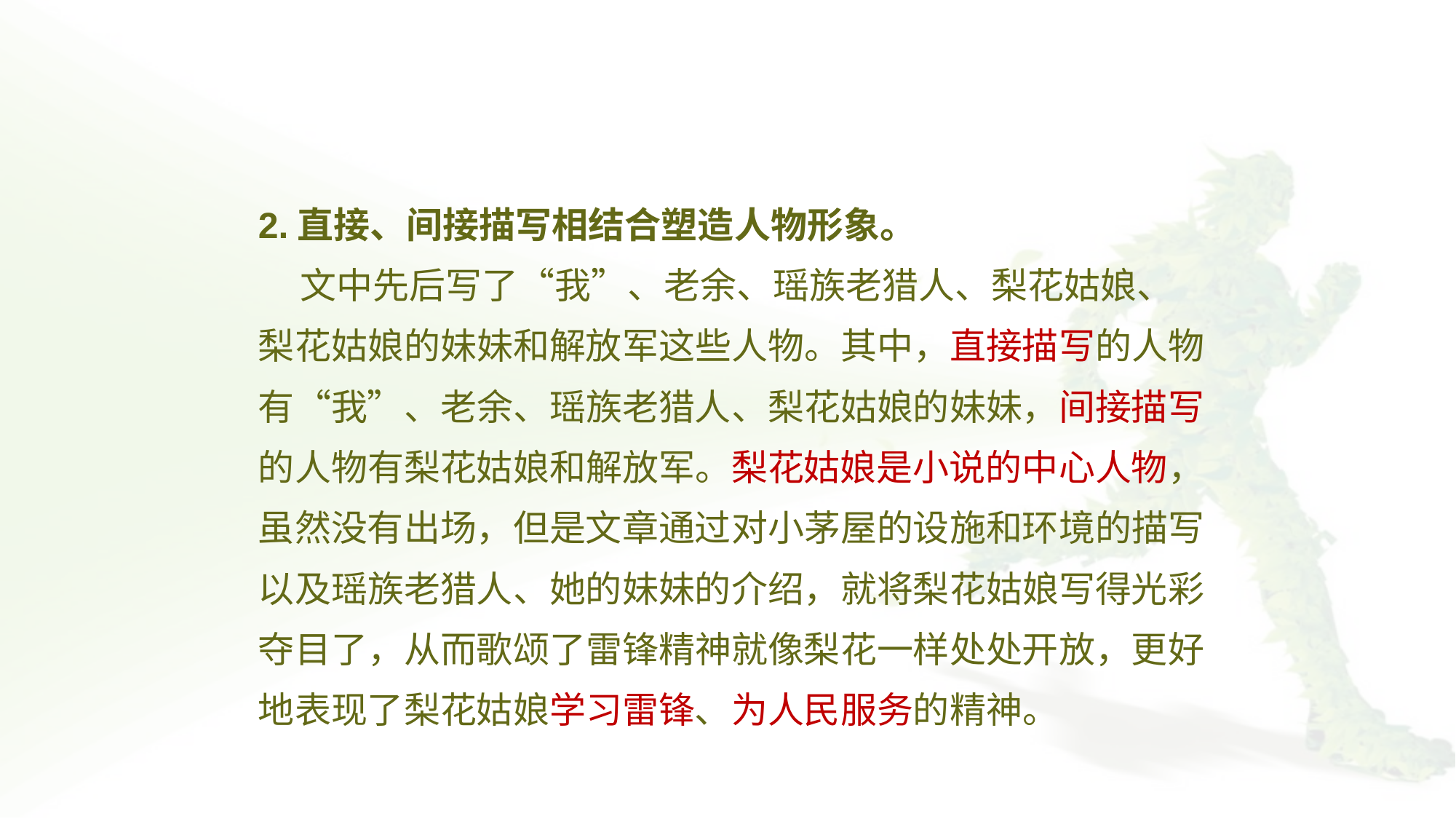

2.直接、间接描写相结合塑造人物形象。
    文中先后写了“我”、老余、瑶族老猎人、梨花姑娘、
梨花姑娘的妹妹和解放军这些人物。其中，直接描写的人物
有“我”、老余、瑶族老猎人、梨花姑娘的妹妹，间接描写
的人物有梨花姑娘和解放军。梨花姑娘是小说的中心人物，
虽然没有出场，但是文章通过对小茅屋的设施和环境的描写
以及瑶族老猎人、她的妹妹的介绍，就将梨花姑娘写得光彩
夺目了，从而歌颂了雷锋精神就像梨花一样处处开放，更好
地表现了梨花姑娘学习雷锋、为人民服务的精神。